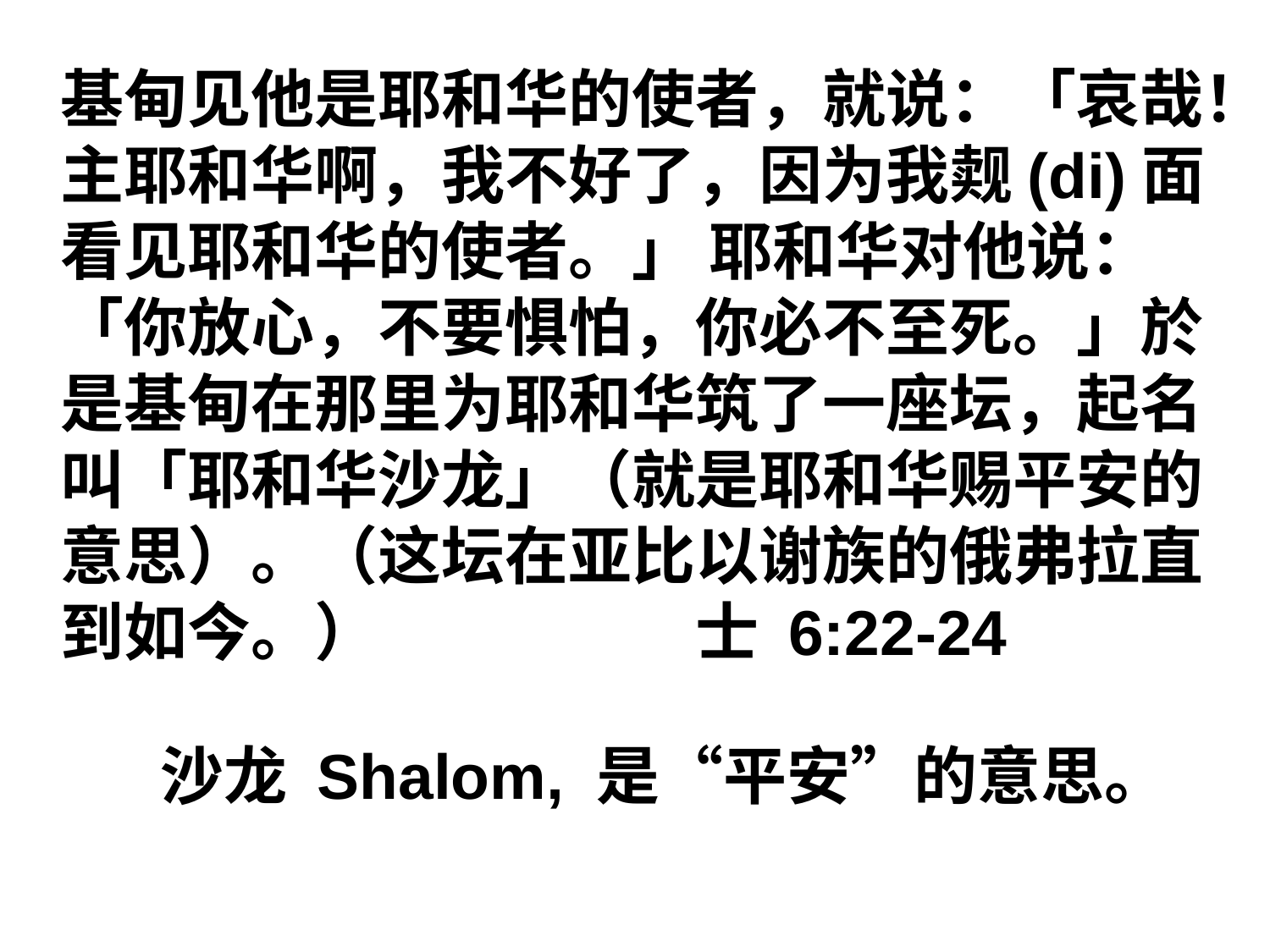

基甸见他是耶和华的使者，就说：「哀哉！主耶和华啊，我不好了，因为我觌(di)面看见耶和华的使者。」 耶和华对他说：「你放心，不要惧怕，你必不至死。」於是基甸在那里为耶和华筑了一座坛，起名叫「耶和华沙龙」（就是耶和华赐平安的意思）。（这坛在亚比以谢族的俄弗拉直到如今。）			士 6:22-24
沙龙 Shalom, 是“平安”的意思。